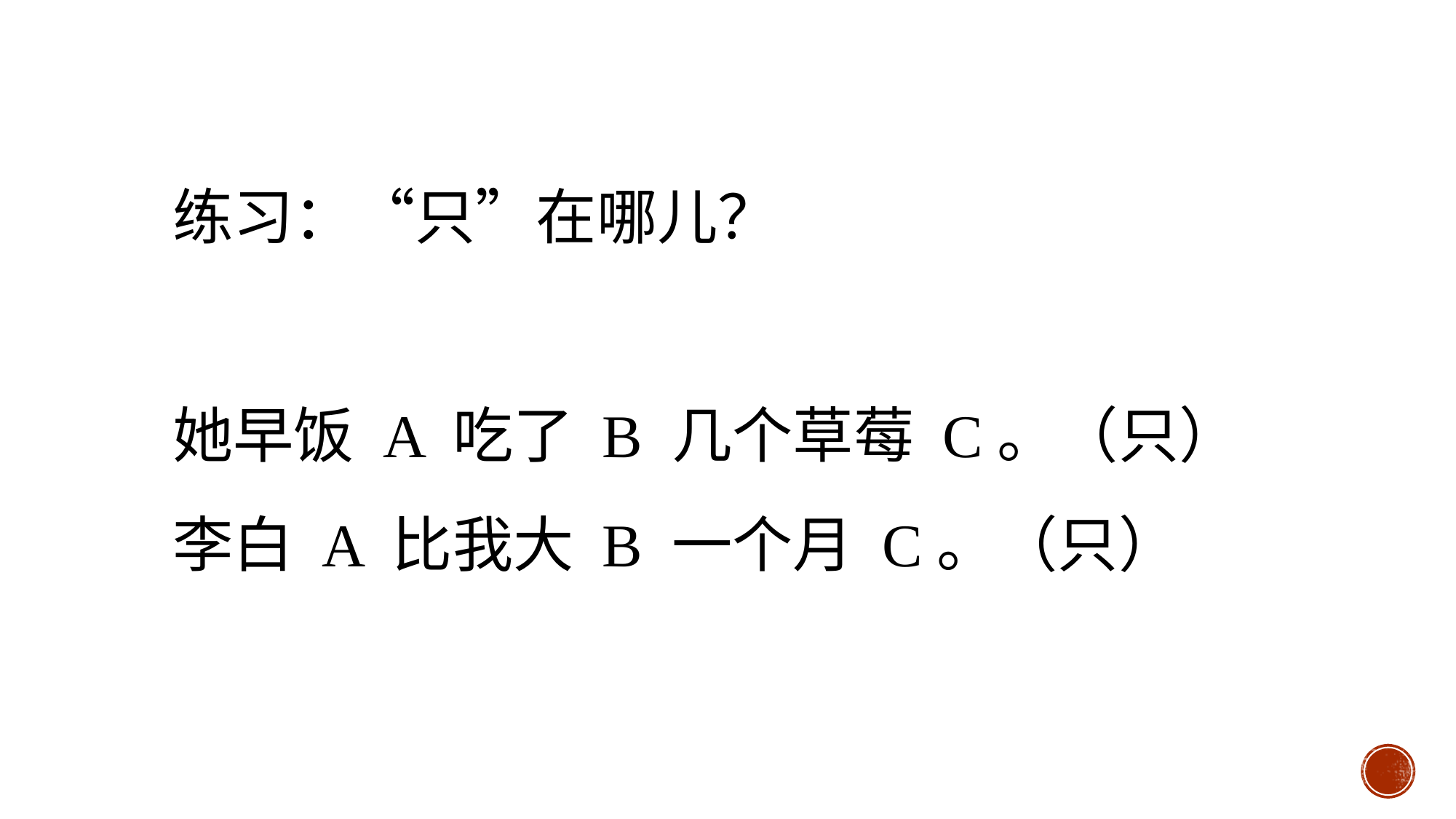

练习：“只”在哪儿？

她早饭 A 吃了 B 几个草莓 C。（只）
李白 A 比我大 B 一个月 C。（只）